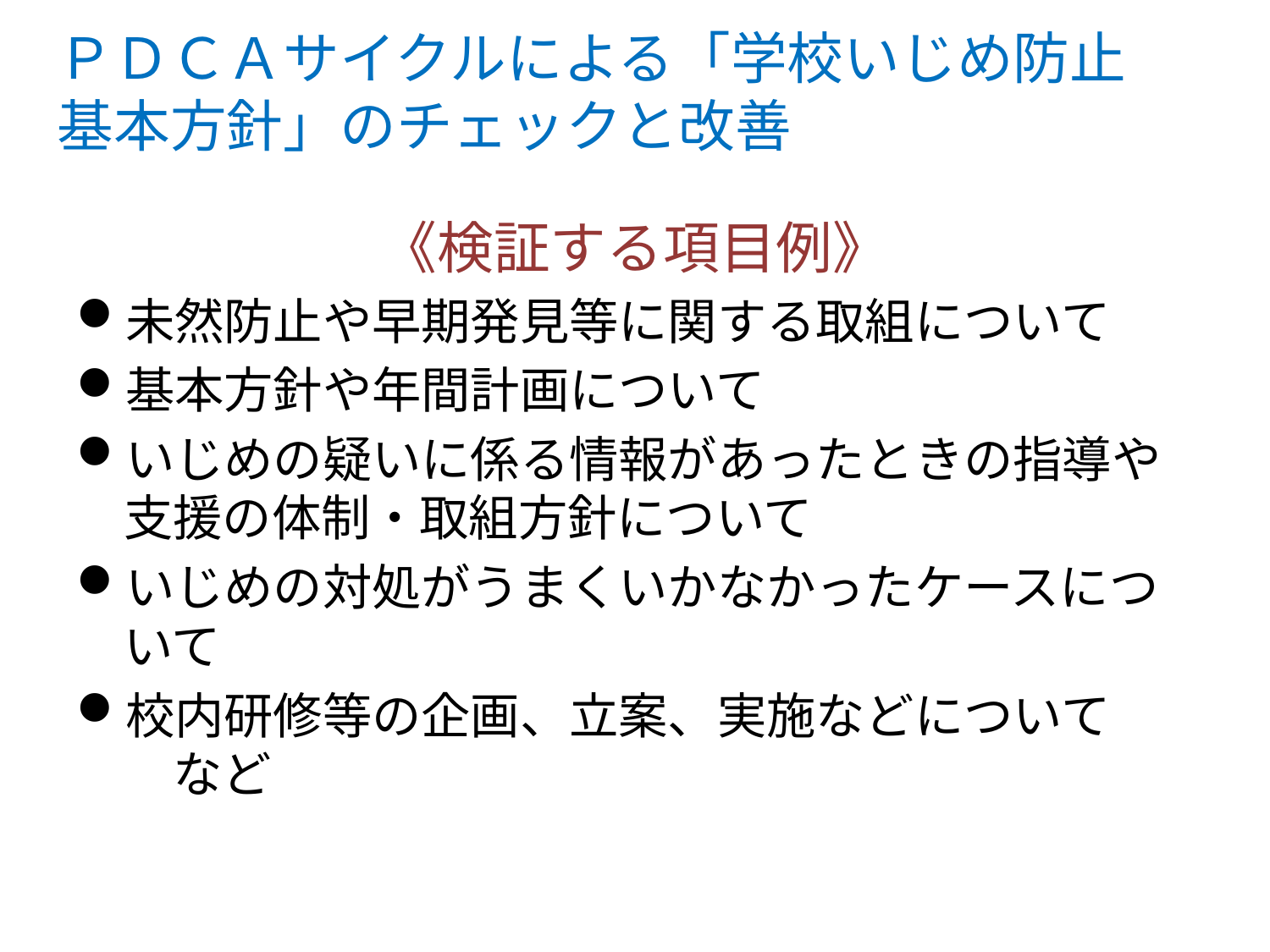

ＰＤＣＡサイクルによる「学校いじめ防止基本方針」のチェックと改善
《検証する項目例》
未然防止や早期発見等に関する取組について
基本方針や年間計画について
いじめの疑いに係る情報があったときの指導や支援の体制・取組方針について
いじめの対処がうまくいかなかったケースについて
校内研修等の企画、立案、実施などについて　　など